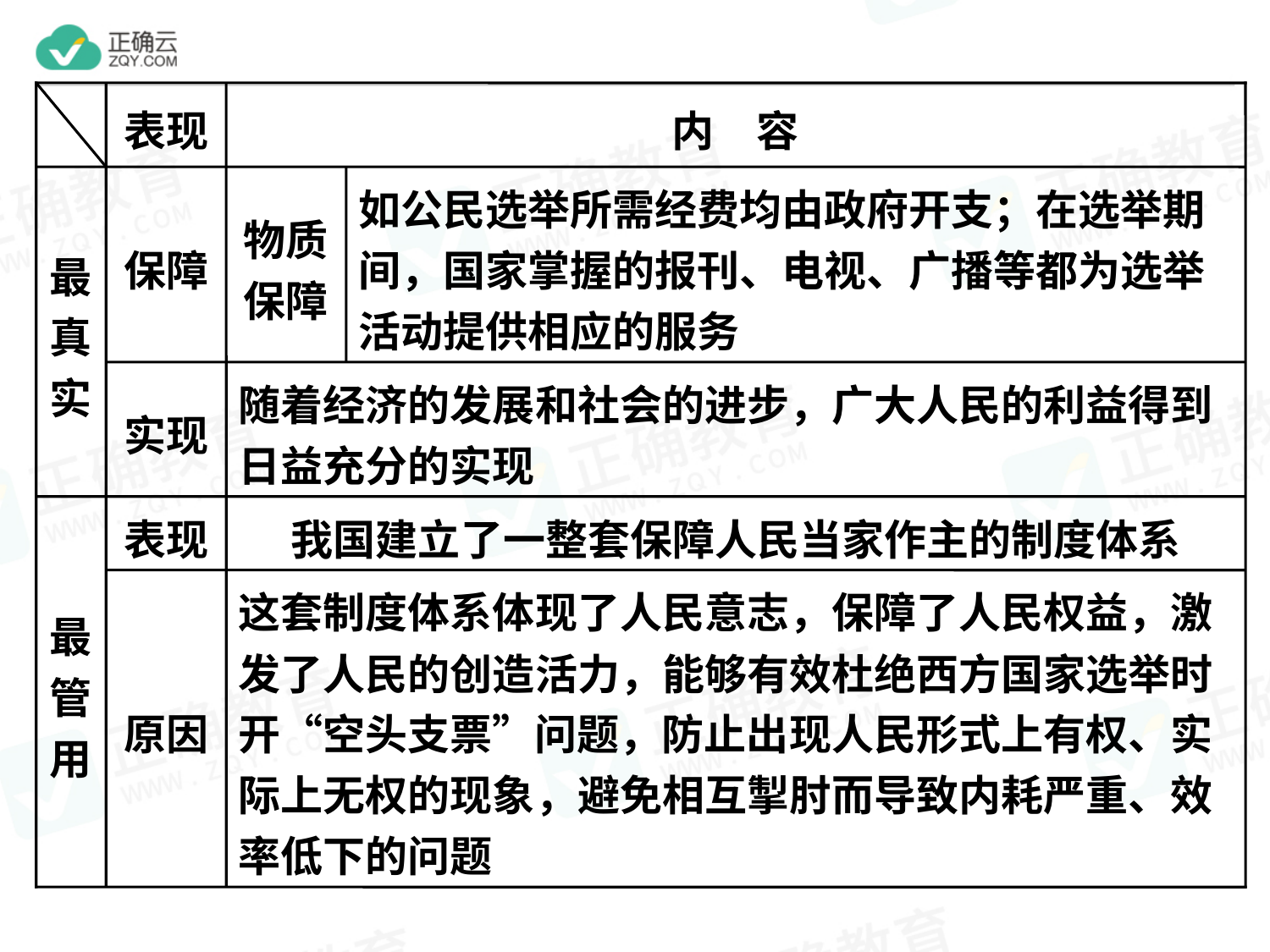

表现

内　容

最真实

保障
物质
保障
如公民选举所需经费均由政府开支；在选举期间，国家掌握的报刊、电视、广播等都为选举活动提供相应的服务

实现

随着经济的发展和社会的进步，广大人民的利益得到日益充分的实现
最管用

表现
我国建立了一整套保障人民当家作主的制度体系
原因

这套制度体系体现了人民意志，保障了人民权益，激发了人民的创造活力，能够有效杜绝西方国家选举时开“空头支票”问题，防止出现人民形式上有权、实际上无权的现象，避免相互掣肘而导致内耗严重、效率低下的问题